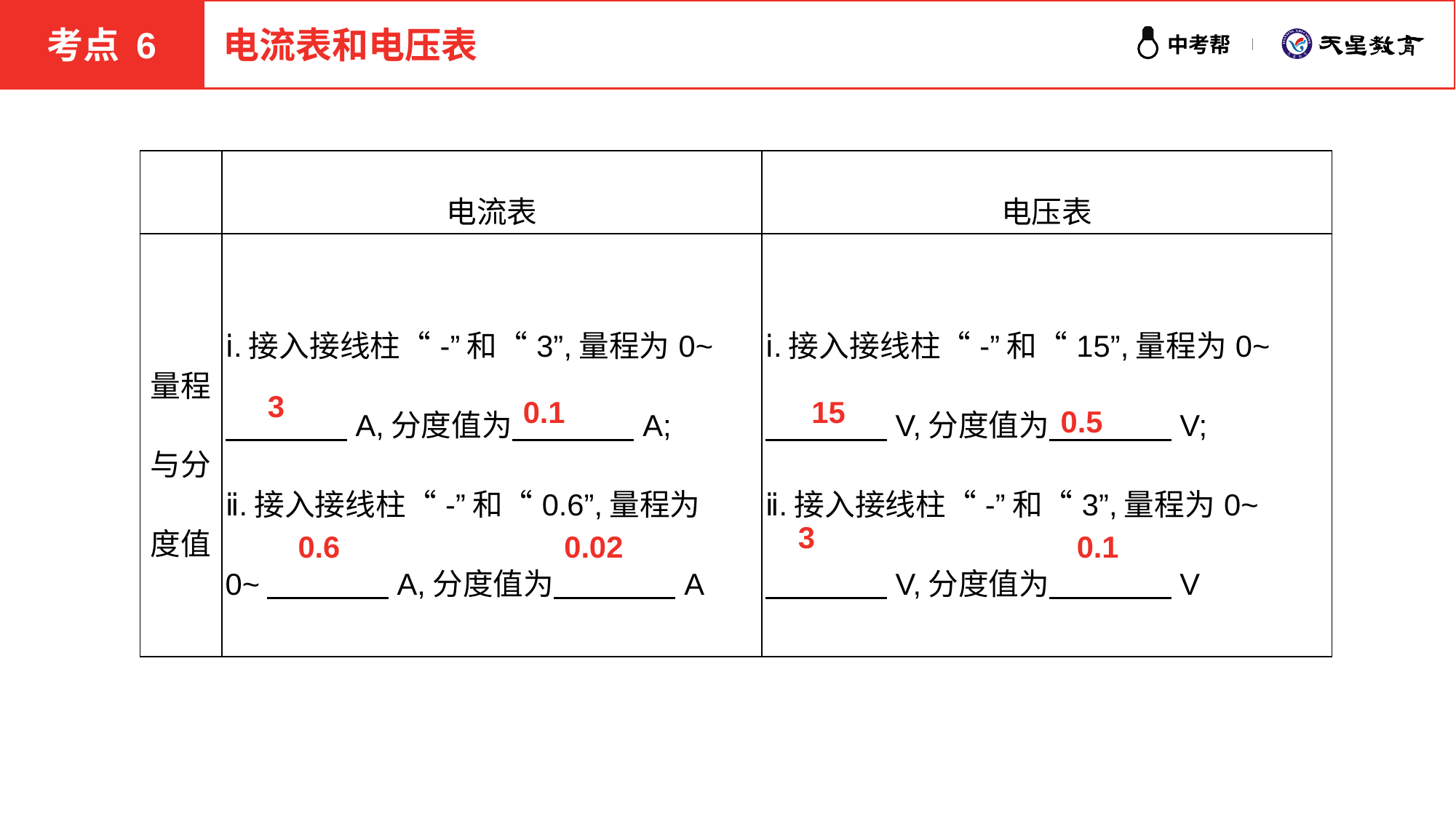

考点 6
电流表和电压表
|  | 电流表 | 电压表 |
| --- | --- | --- |
| 量程 与分 度值 | ⅰ.接入接线柱“-”和“3”,量程为0~ 　　　　A,分度值为　　　　A;  ⅱ.接入接线柱“-”和“0.6”,量程为0~　　　　A,分度值为　　　　A | ⅰ.接入接线柱“-”和“15”,量程为0~ 　　　　V,分度值为　　　　V;  ⅱ.接入接线柱“-”和“3”,量程为0~ 　　　　V,分度值为　　　　V |
3
0.1
15
0.5
3
0.6
0.02
0.1